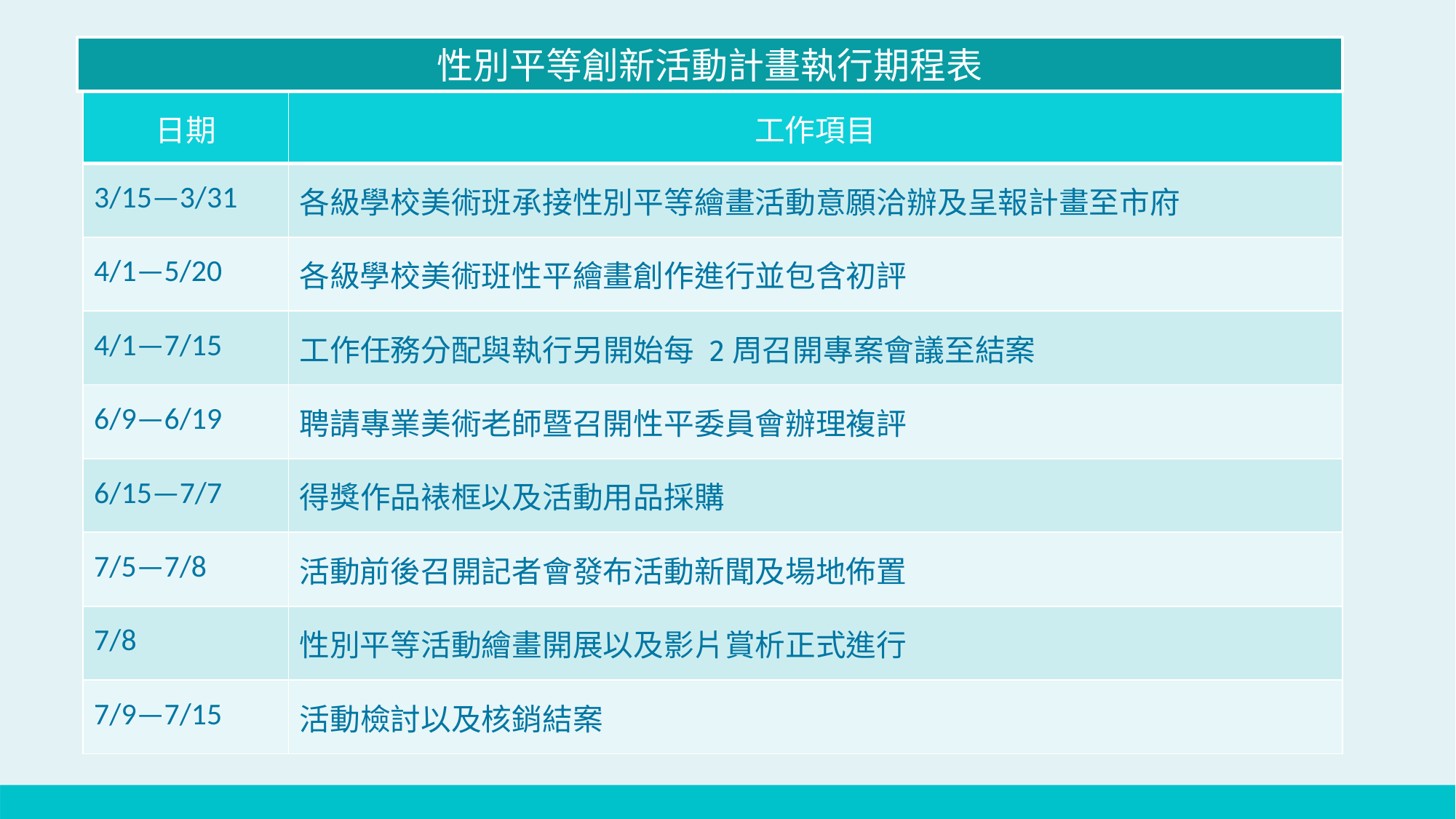

性別平等創新活動計畫執行期程表
| 日期 | 工作項目 |
| --- | --- |
| 3/15—3/31 | 各級學校美術班承接性別平等繪畫活動意願洽辦及呈報計畫至市府 |
| 4/1—5/20 | 各級學校美術班性平繪畫創作進行並包含初評 |
| 4/1—7/15 | 工作任務分配與執行另開始每 2周召開專案會議至結案 |
| 6/9—6/19 | 聘請專業美術老師暨召開性平委員會辦理複評 |
| 6/15—7/7 | 得獎作品裱框以及活動用品採購 |
| 7/5—7/8 | 活動前後召開記者會發布活動新聞及場地佈置 |
| 7/8 | 性別平等活動繪畫開展以及影片賞析正式進行 |
| 7/9—7/15 | 活動檢討以及核銷結案 |